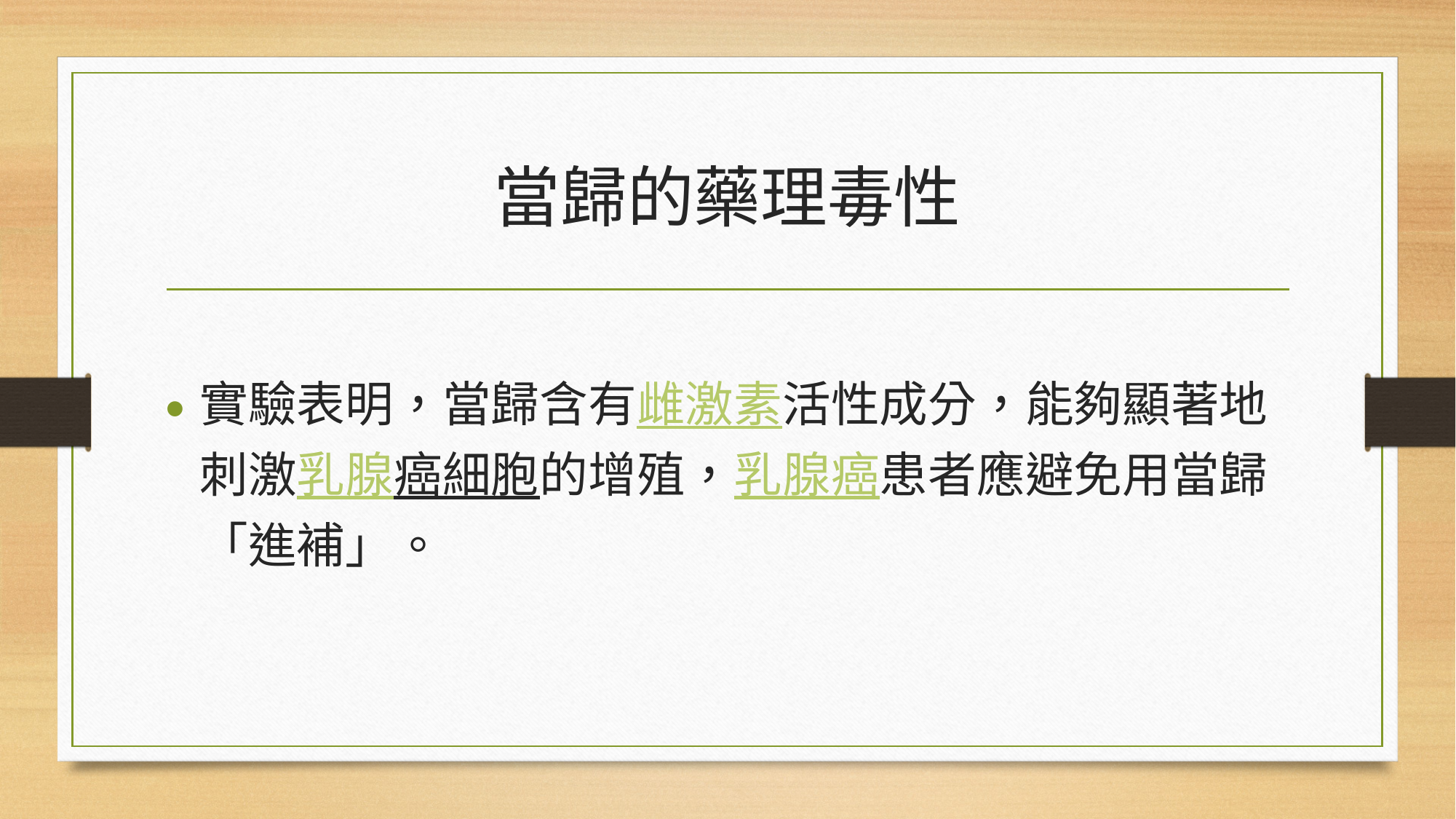

# 當歸的藥理毒性

實驗表明，當歸含有雌激素活性成分，能夠顯著地刺激乳腺癌細胞的增殖，乳腺癌患者應避免用當歸「進補」。